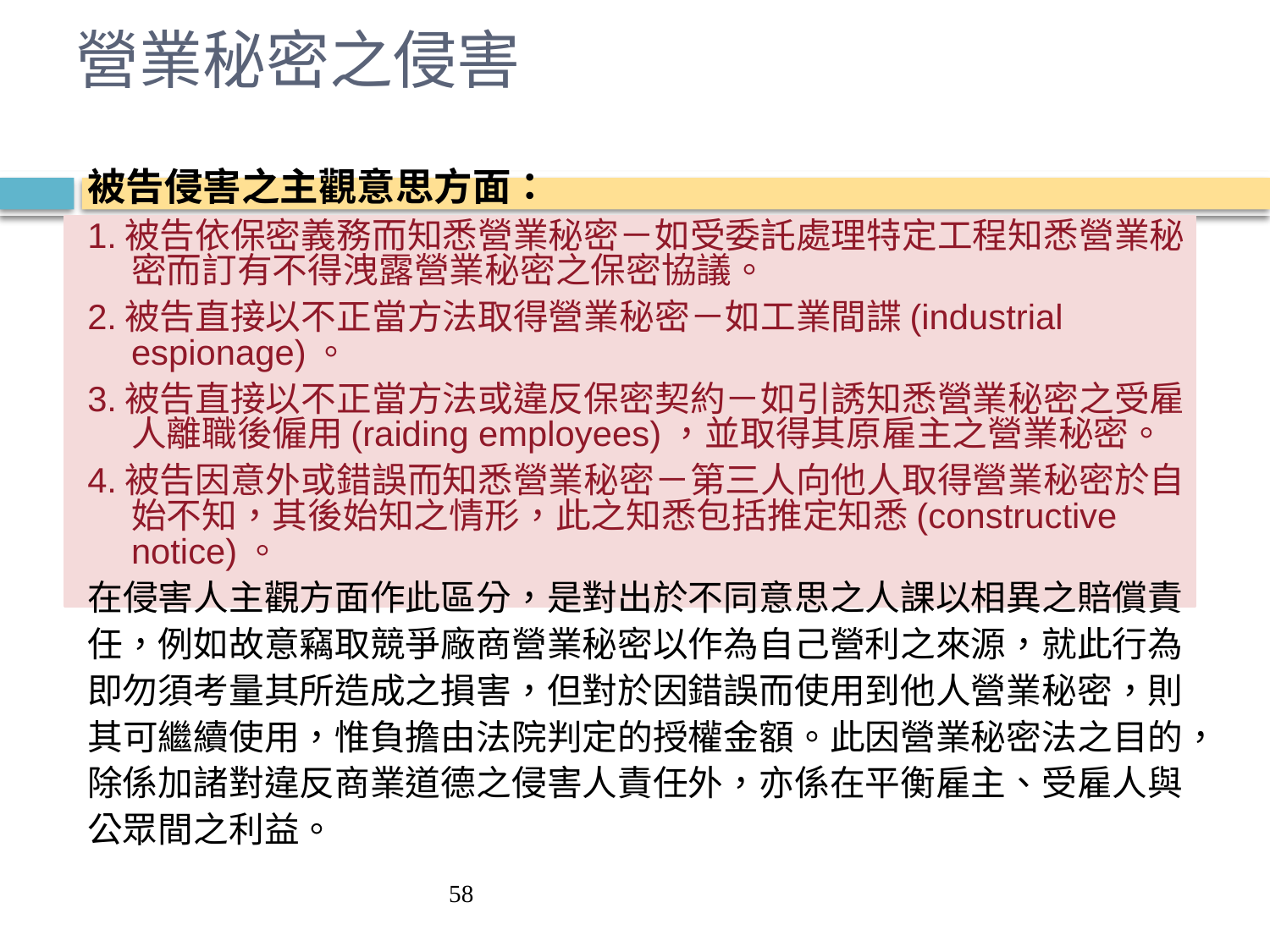

# 營業秘密之侵害
被告侵害之主觀意思方面：
1.被告依保密義務而知悉營業秘密－如受委託處理特定工程知悉營業秘密而訂有不得洩露營業秘密之保密協議。
2.被告直接以不正當方法取得營業秘密－如工業間諜(industrial espionage)。
3.被告直接以不正當方法或違反保密契約－如引誘知悉營業秘密之受雇人離職後僱用(raiding employees)，並取得其原雇主之營業秘密。
4.被告因意外或錯誤而知悉營業秘密－第三人向他人取得營業秘密於自始不知，其後始知之情形，此之知悉包括推定知悉(constructive notice)。
在侵害人主觀方面作此區分，是對出於不同意思之人課以相異之賠償責
任，例如故意竊取競爭廠商營業秘密以作為自己營利之來源，就此行為
即勿須考量其所造成之損害，但對於因錯誤而使用到他人營業秘密，則
其可繼續使用，惟負擔由法院判定的授權金額。此因營業秘密法之目的，
除係加諸對違反商業道德之侵害人責任外，亦係在平衡雇主、受雇人與
公眾間之利益。

58